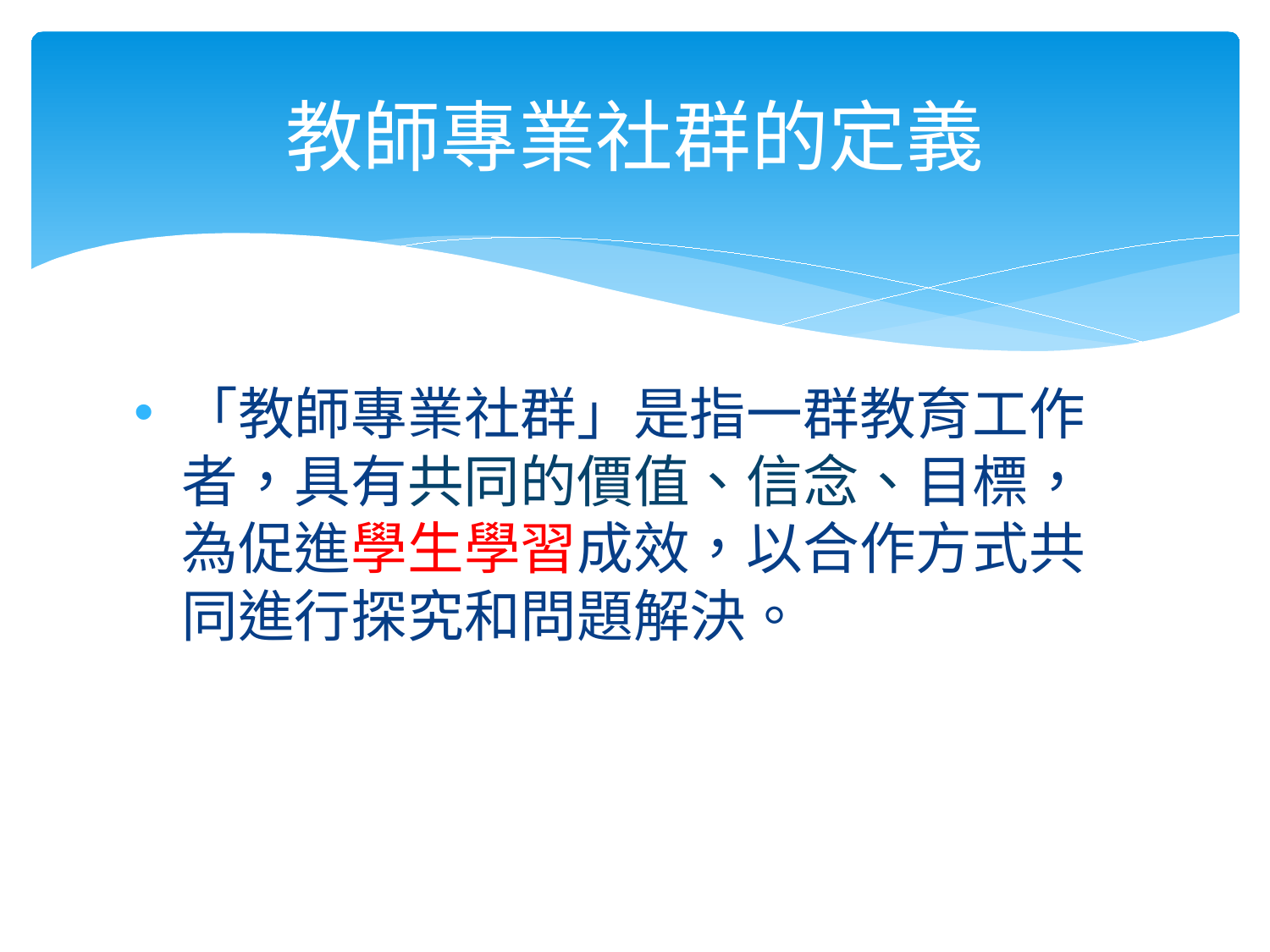

# 教師專業社群的定義
「教師專業社群」是指一群教育工作者，具有共同的價值、信念、目標，為促進學生學習成效，以合作方式共同進行探究和問題解決。